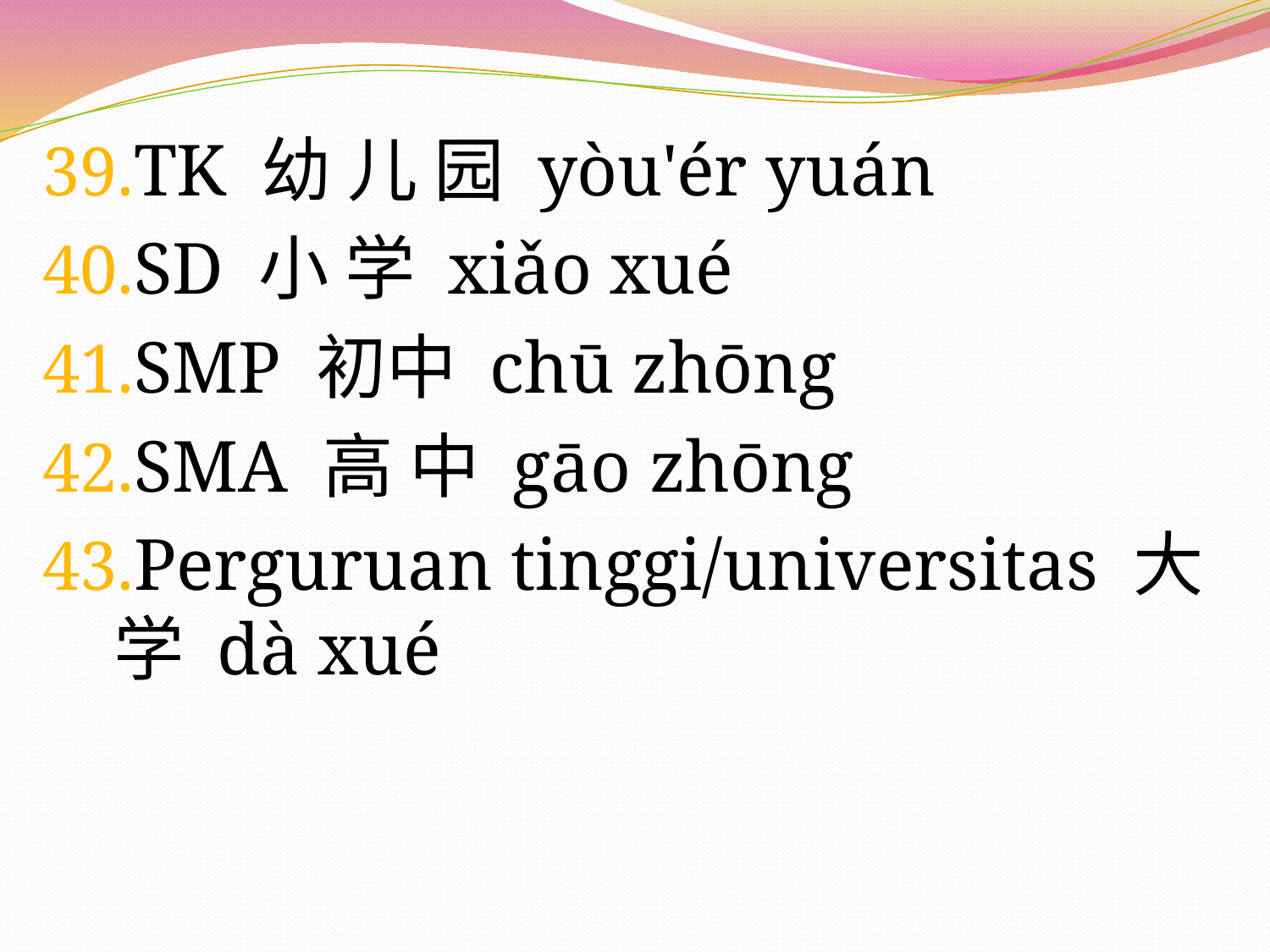

TK 幼 儿 园 yòu'ér yuán
SD 小 学 xiǎo xué
SMP 初中 chū zhōng
SMA 高 中 gāo zhōng
Perguruan tinggi/universitas 大 学 dà xué